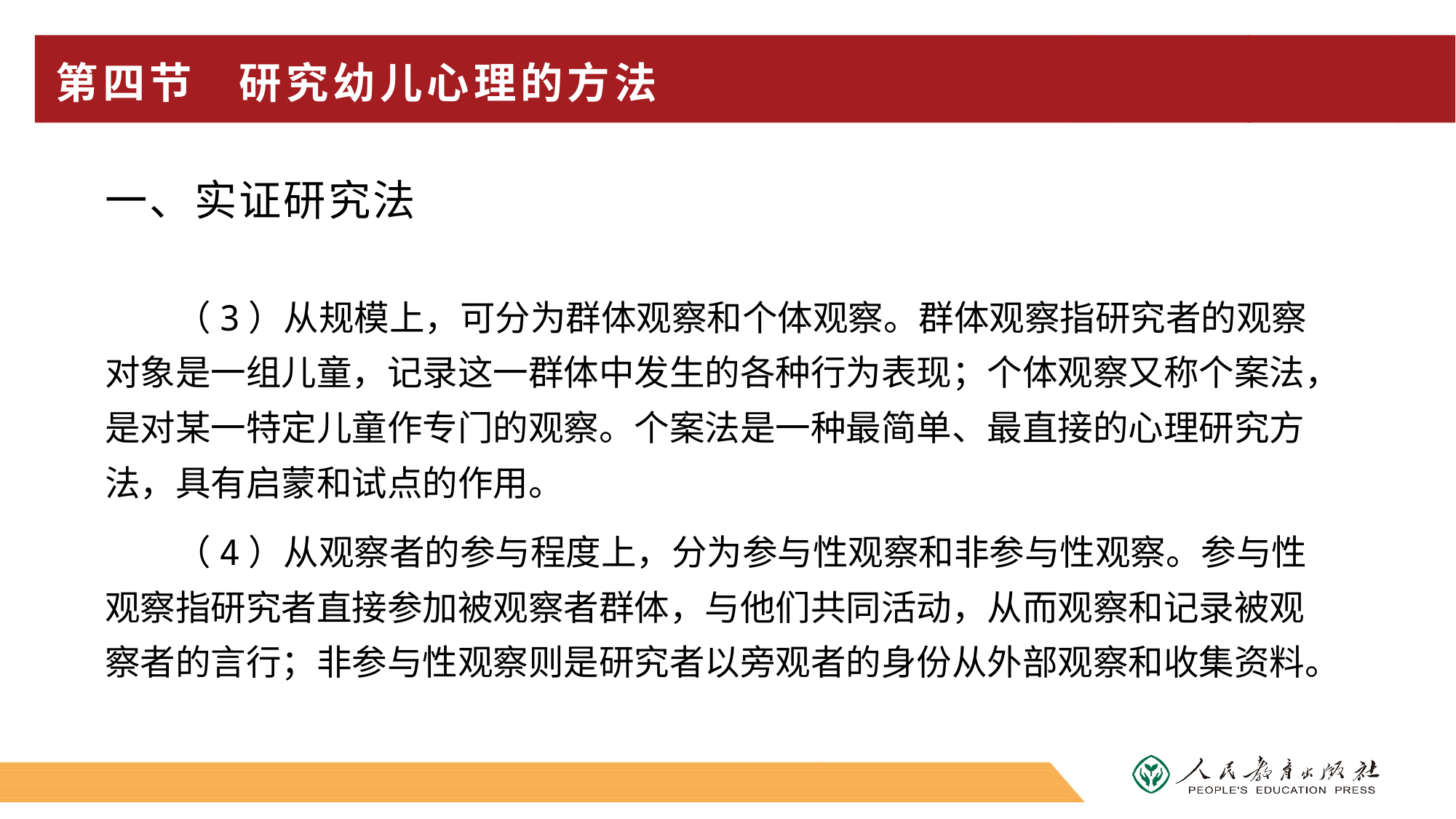

# 第四节   研究幼儿心理的方法
一、实证研究法
（3）从规模上，可分为群体观察和个体观察。群体观察指研究者的观察对象是一组儿童，记录这一群体中发生的各种行为表现；个体观察又称个案法，是对某一特定儿童作专门的观察。个案法是一种最简单、最直接的心理研究方法，具有启蒙和试点的作用。
（4）从观察者的参与程度上，分为参与性观察和非参与性观察。参与性观察指研究者直接参加被观察者群体，与他们共同活动，从而观察和记录被观察者的言行；非参与性观察则是研究者以旁观者的身份从外部观察和收集资料。